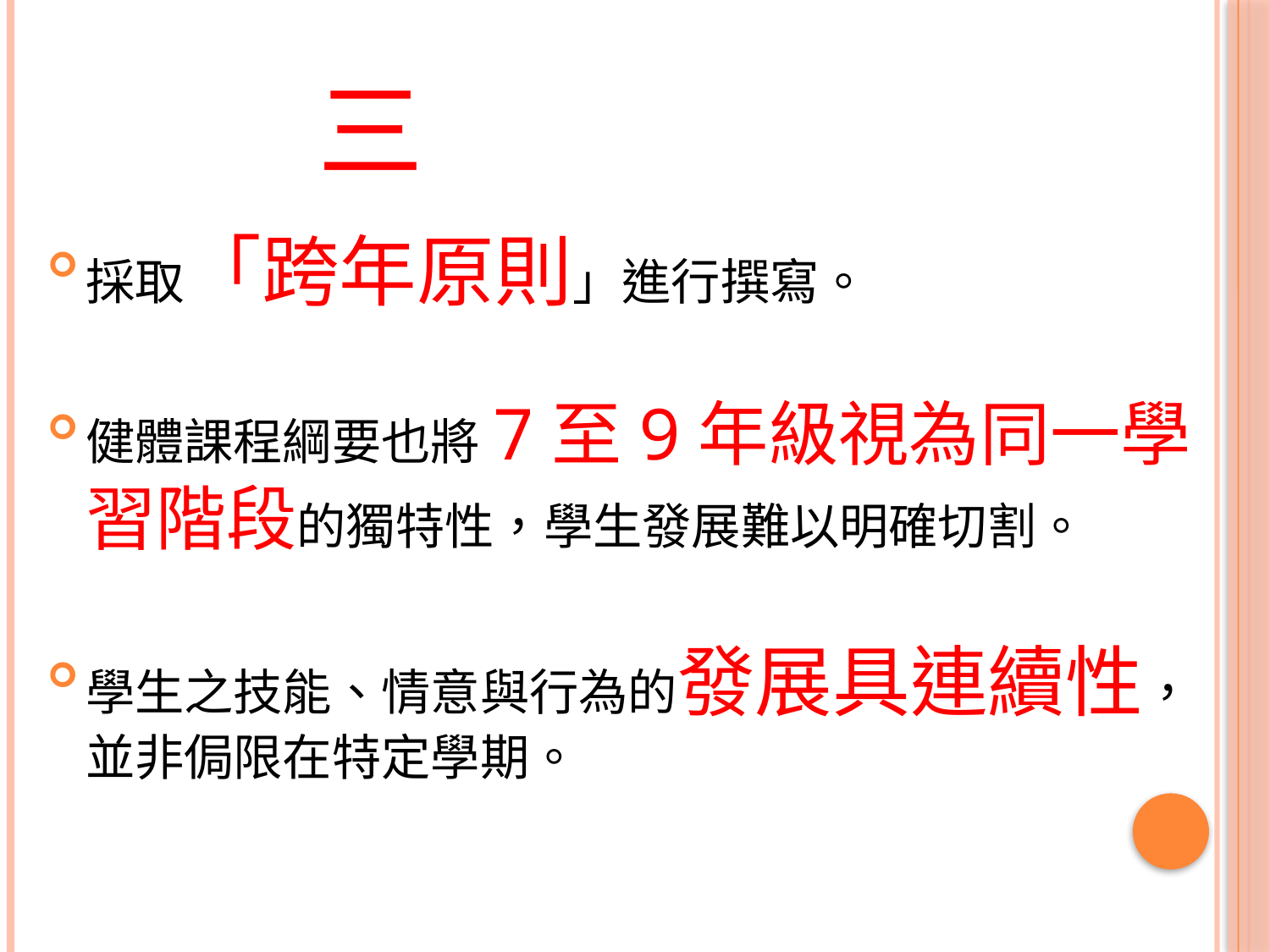

# 採取三年共用評量標準
採取「跨年原則」進行撰寫。
健體課程綱要也將7至9年級視為同一學習階段的獨特性，學生發展難以明確切割。
學生之技能、情意與行為的發展具連續性，並非侷限在特定學期。
66